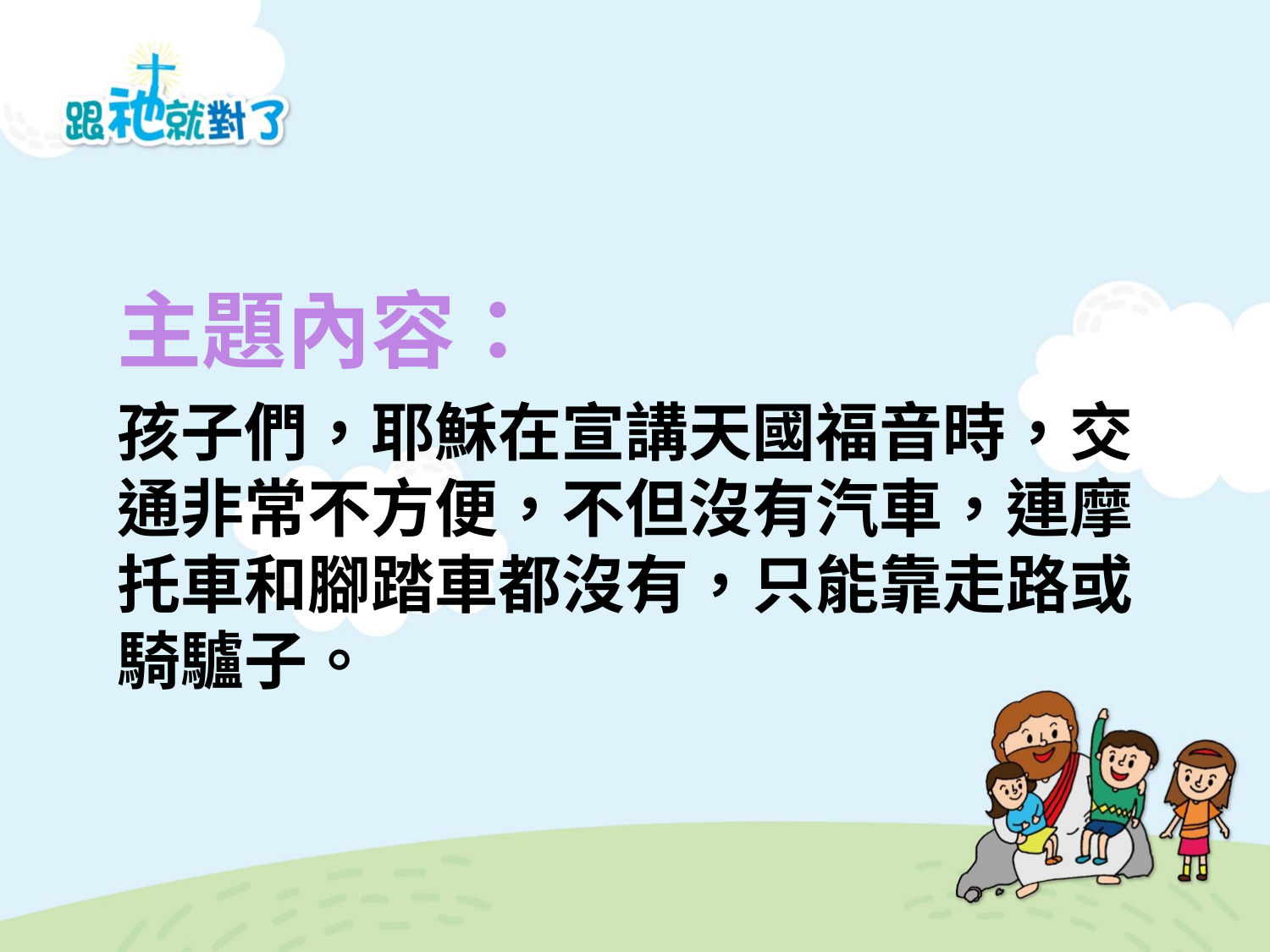

主題內容：
孩子們，耶穌在宣講天國福音時，交通非常不方便，不但沒有汽車，連摩托車和腳踏車都沒有，只能靠走路或騎驢子。